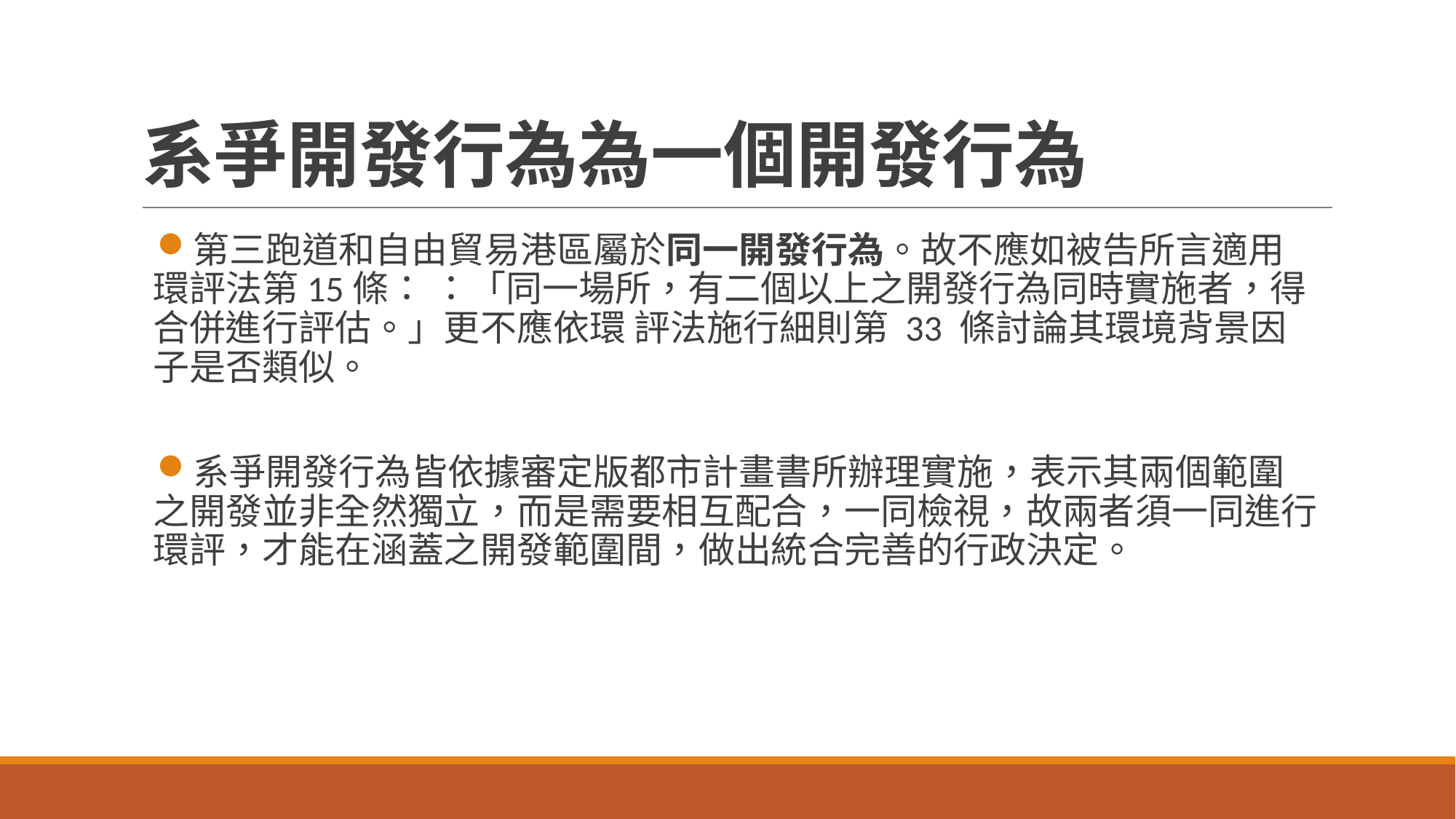

# 系爭開發行為為一個開發行為
第三跑道和自由貿易港區屬於同一開發行為。故不應如被告所言適用環評法第15條： ：「同一場所，有二個以上之開發行為同時實施者，得合併進行評估。」更不應依環 評法施行細則第 33 條討論其環境背景因子是否類似。
系爭開發行為皆依據審定版都市計畫書所辦理實施，表示其兩個範圍之開發並非全然獨立，而是需要相互配合，一同檢視，故兩者須一同進行環評，才能在涵蓋之開發範圍間，做出統合完善的行政決定。